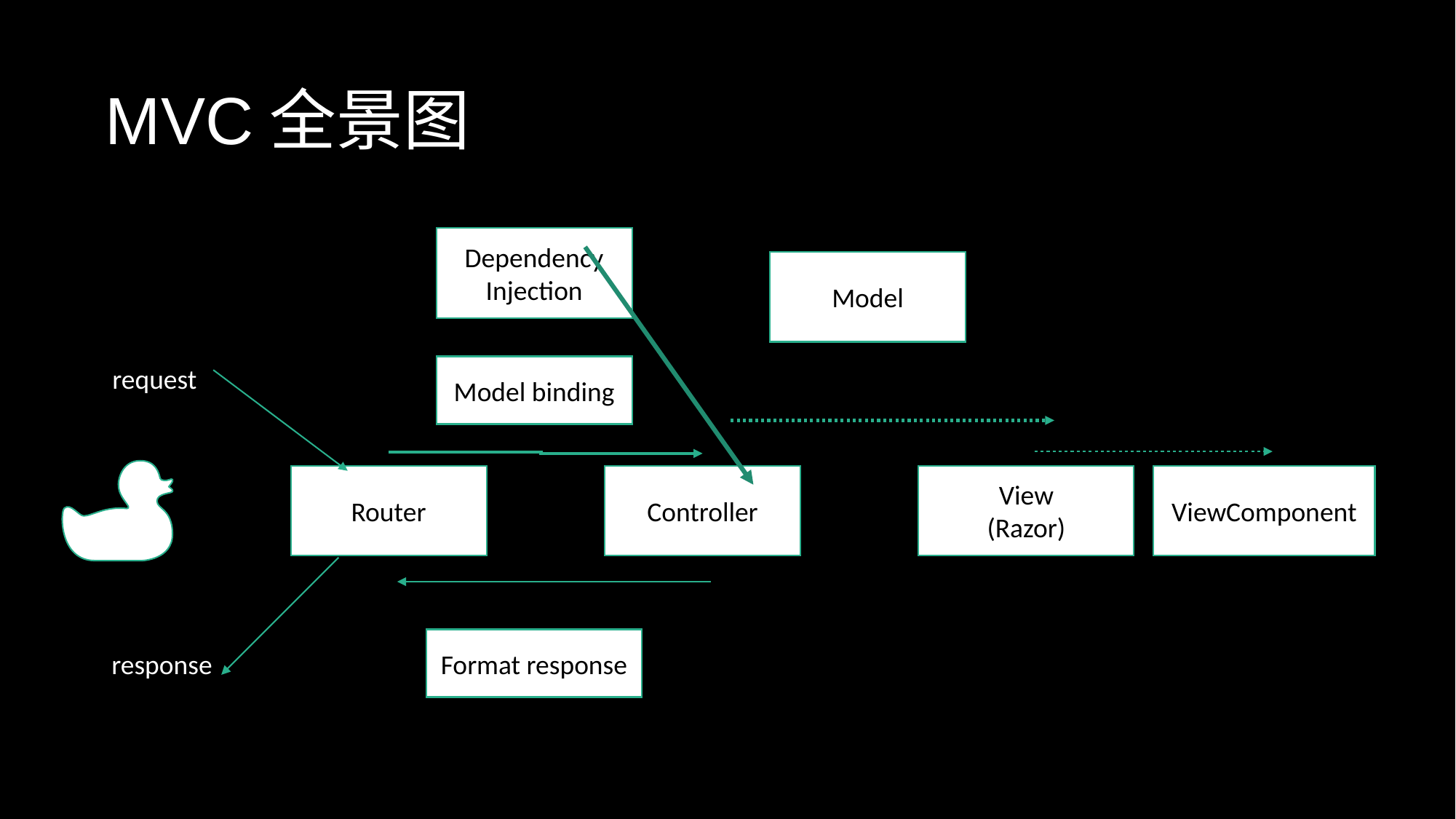

# MVC全景图

Dependency Injection

Model
request

Model binding

Router

Controller

View
(Razor)

ViewComponent

Format response
response